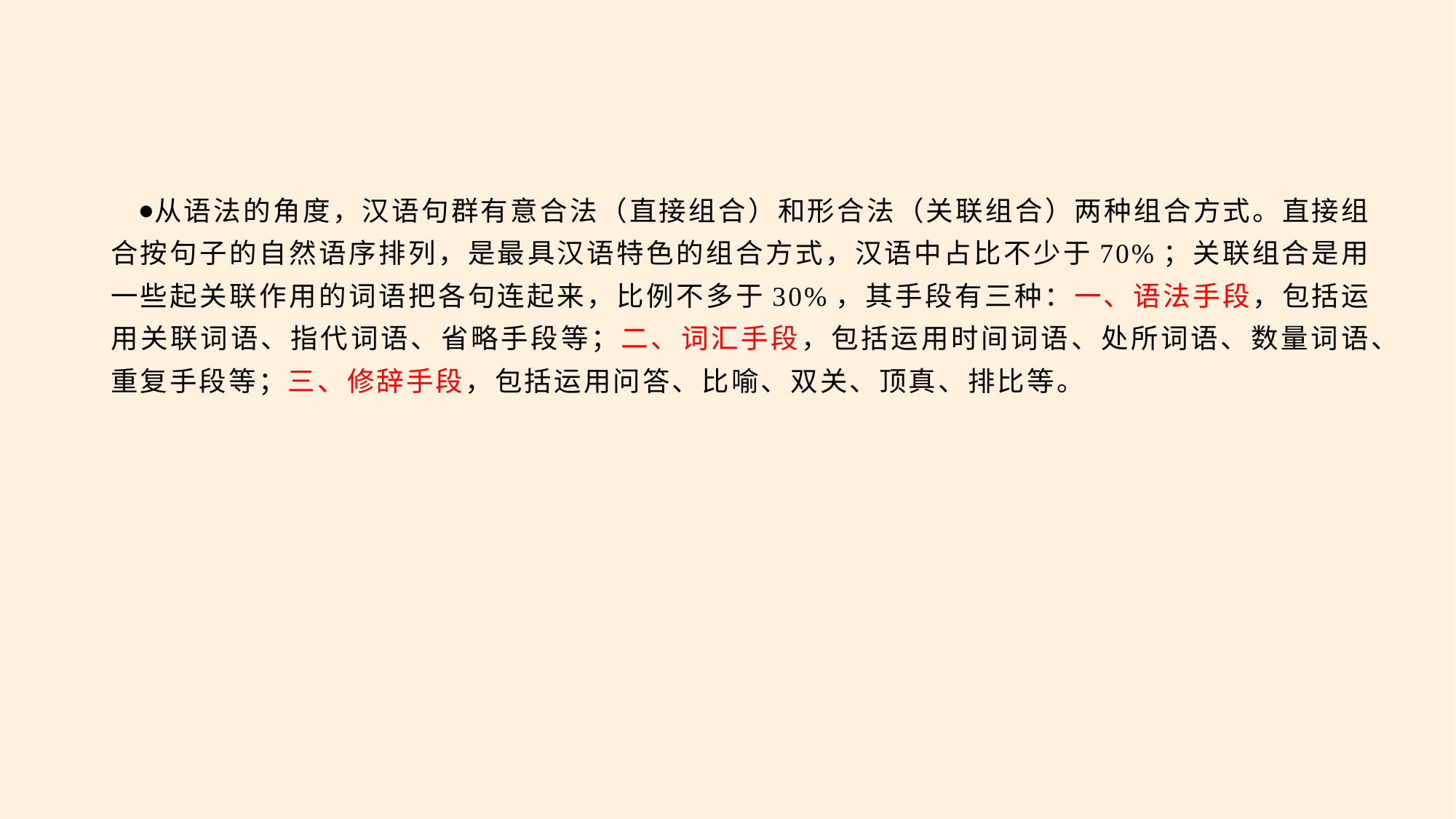

#
从语法的角度，汉语句群有意合法（直接组合）和形合法（关联组合）两种组合方式。直接组合按句子的自然语序排列，是最具汉语特色的组合方式，汉语中占比不少于70%；关联组合是用一些起关联作用的词语把各句连起来，比例不多于30%，其手段有三种：一、语法手段，包括运用关联词语、指代词语、省略手段等；二、词汇手段，包括运用时间词语、处所词语、数量词语、重复手段等；三、修辞手段，包括运用问答、比喻、双关、顶真、排比等。